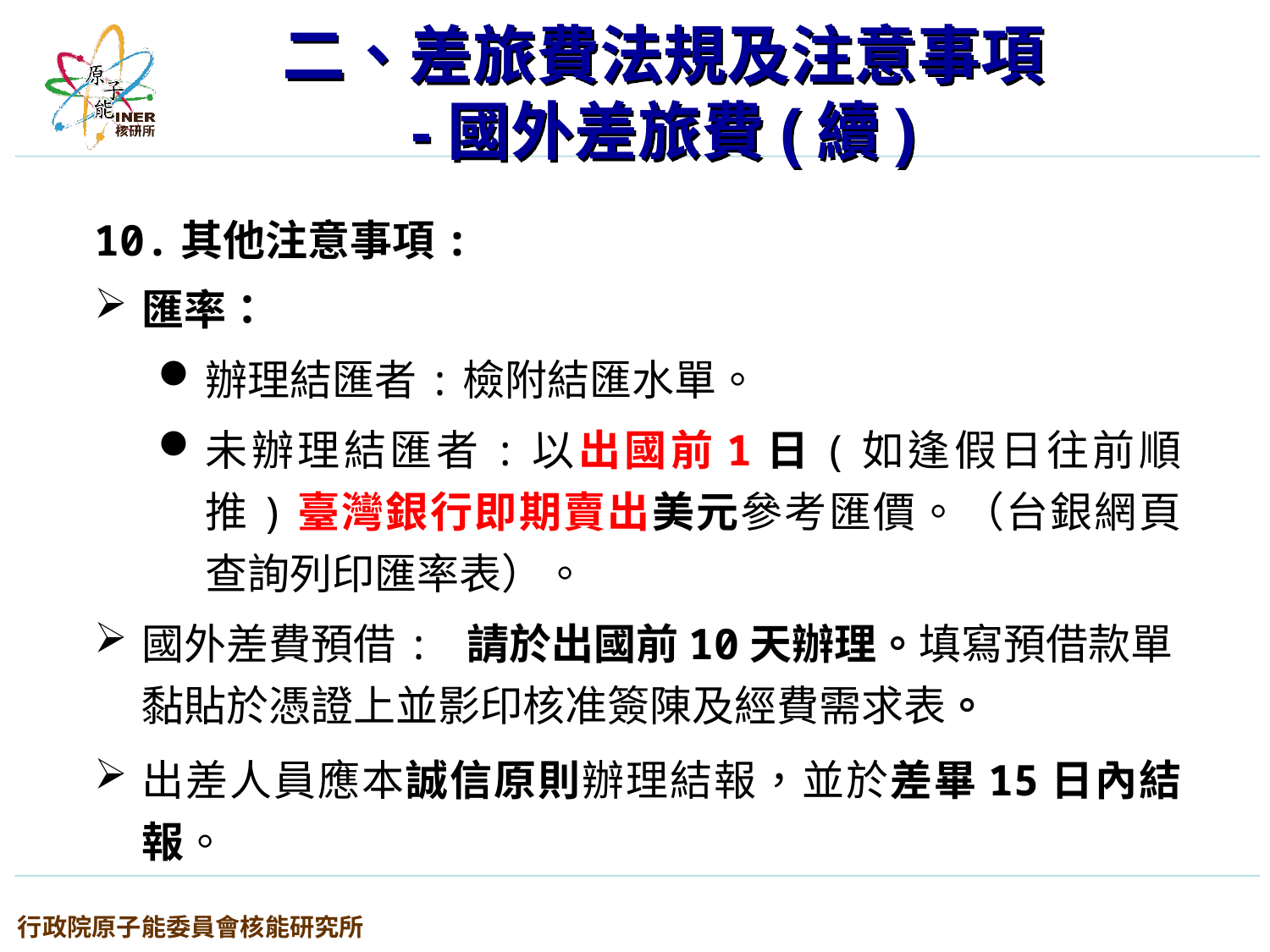

二、差旅費法規及注意事項
-國外差旅費(續)
10.其他注意事項:
匯率：
辦理結匯者:檢附結匯水單。
未辦理結匯者:以出國前1日(如逢假日往前順推)臺灣銀行即期賣出美元參考匯價。（台銀網頁查詢列印匯率表）。
國外差費預借: 請於出國前10天辦理。填寫預借款單黏貼於憑證上並影印核准簽陳及經費需求表。
出差人員應本誠信原則辦理結報，並於差畢15日內結報。